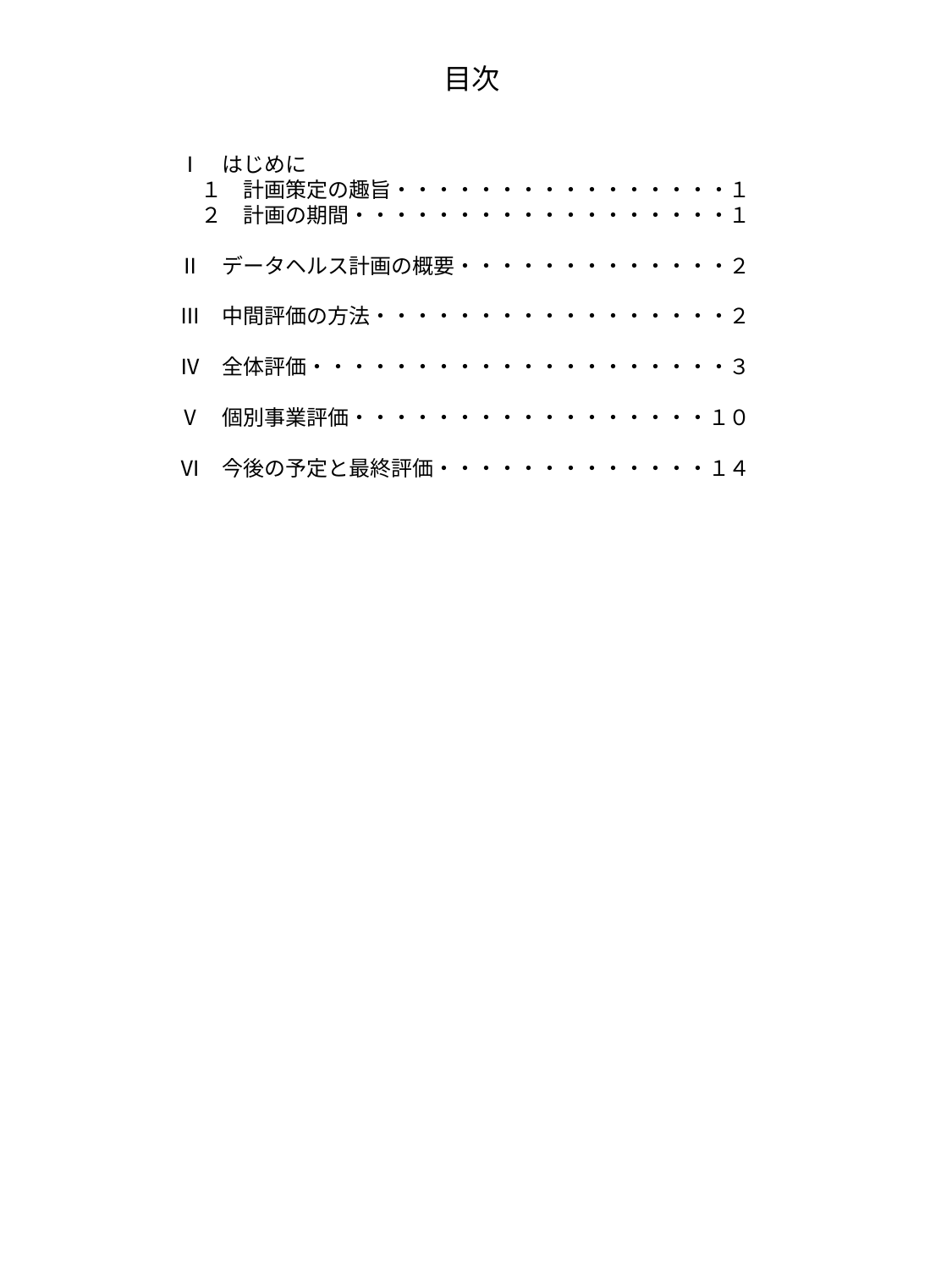

目次
　Ⅰ　はじめに
　　１　計画策定の趣旨・・・・・・・・・・・・・・・・１
　　２　計画の期間・・・・・・・・・・・・・・・・・・１

　Ⅱ　データヘルス計画の概要・・・・・・・・・・・・・２

　Ⅲ　中間評価の方法・・・・・・・・・・・・・・・・・２

　Ⅳ　全体評価・・・・・・・・・・・・・・・・・・・・３

　Ⅴ　個別事業評価・・・・・・・・・・・・・・・・・１０

　Ⅵ　今後の予定と最終評価・・・・・・・・・・・・・１４